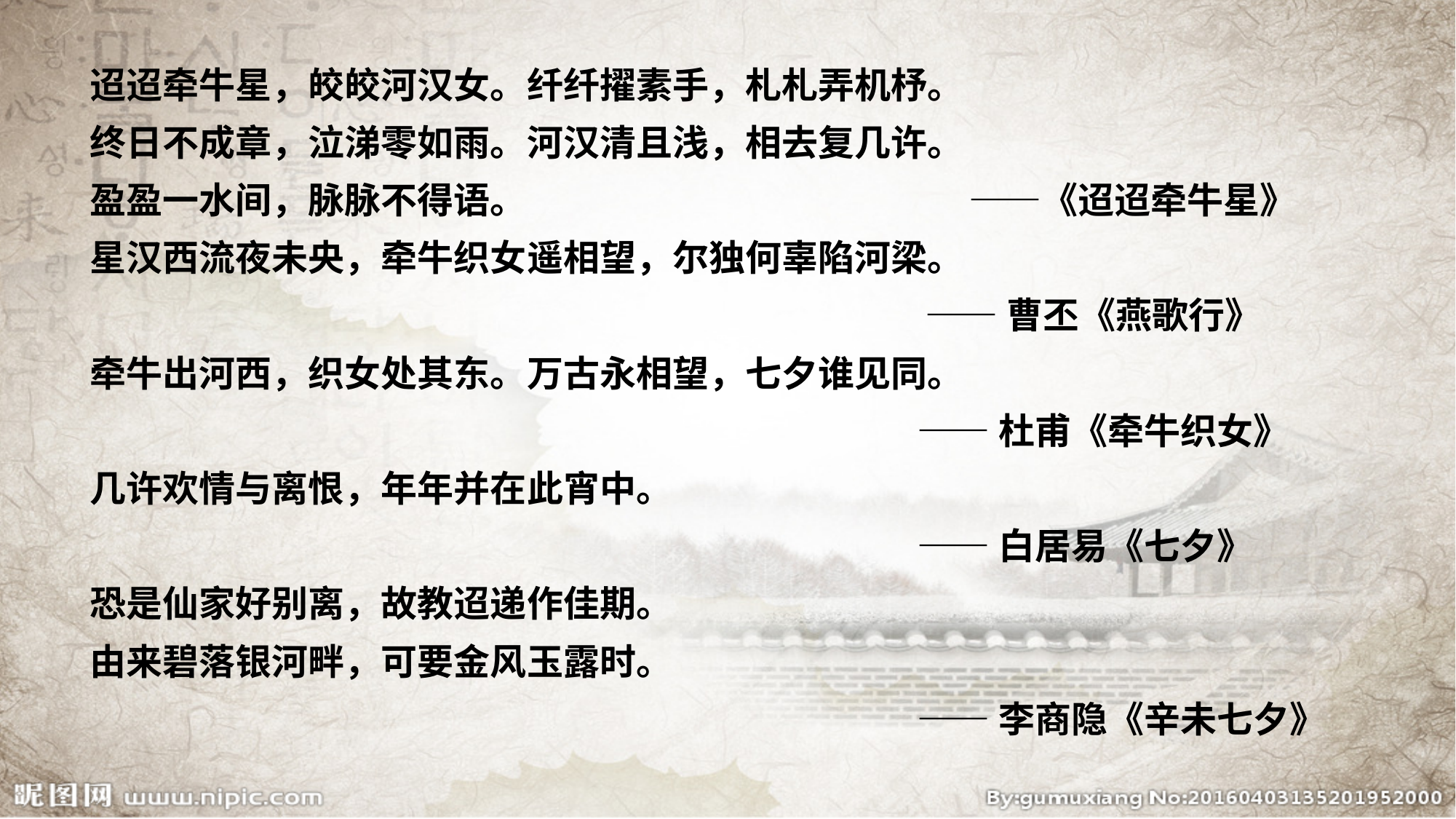

迢迢牵牛星，皎皎河汉女。纤纤擢素手，札札弄机杼。
终日不成章，泣涕零如雨。河汉清且浅，相去复几许。
盈盈一水间，脉脉不得语。                                                      ——《迢迢牵牛星》
星汉西流夜未央，牵牛织女遥相望，尔独何辜陷河梁。
                                                                                                      ——曹丕《燕歌行》
牵牛出河西，织女处其东。万古永相望，七夕谁见同。
                                                                                                     ——杜甫《牵牛织女》
几许欢情与离恨，年年并在此宵中。
                                                                                                     ——白居易《七夕》
恐是仙家好别离，故教迢递作佳期。
由来碧落银河畔，可要金风玉露时。
                                                                                                     ——李商隐《辛未七夕》